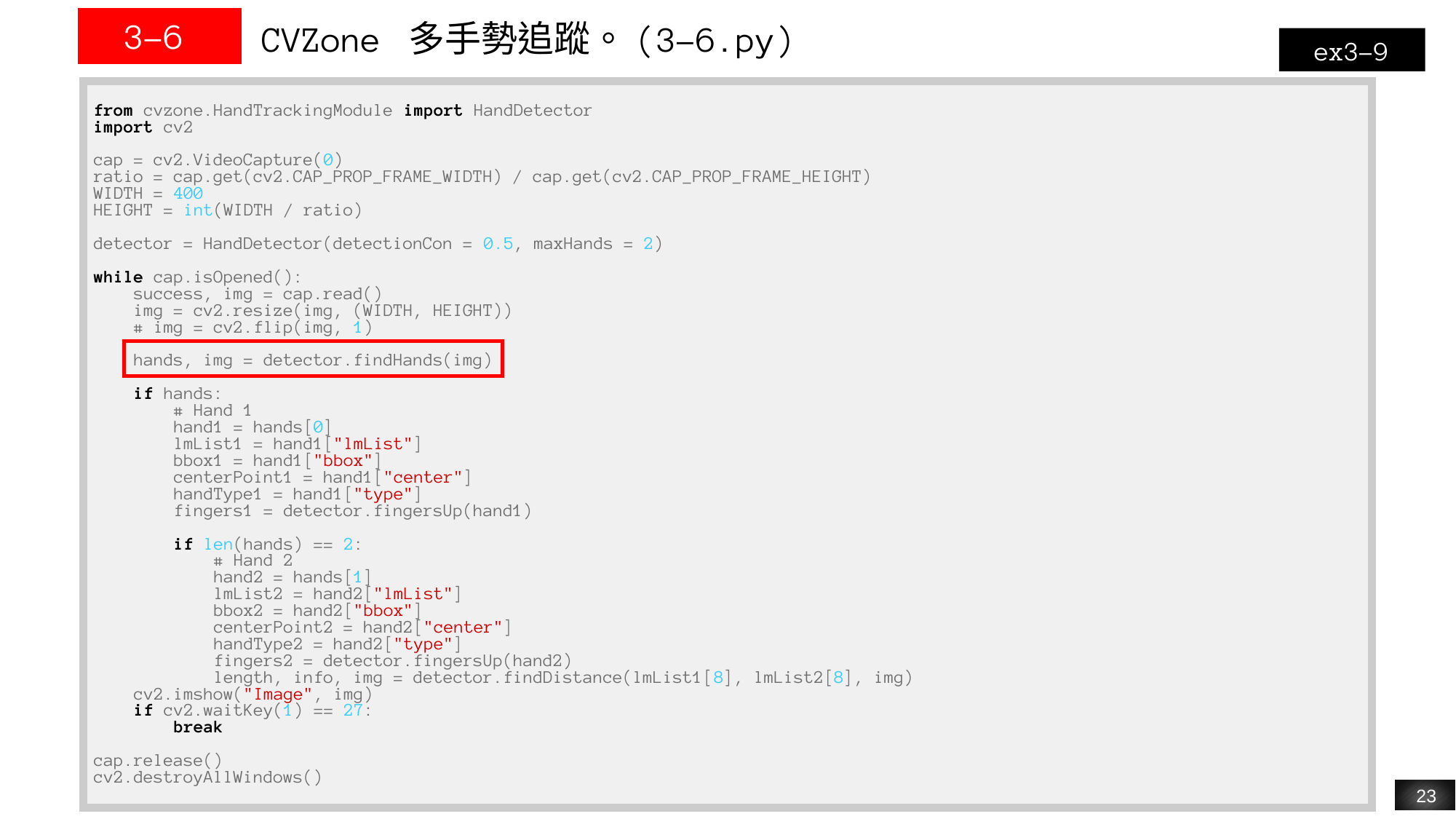

| 3-6 | CVZone 多手勢追蹤。(3-6.py) |
| --- | --- |
ex3-9
| from cvzone.HandTrackingModule import HandDetector import cv2 cap = cv2.VideoCapture(0) ratio = cap.get(cv2.CAP\_PROP\_FRAME\_WIDTH) / cap.get(cv2.CAP\_PROP\_FRAME\_HEIGHT) WIDTH = 400 HEIGHT = int(WIDTH / ratio) detector = HandDetector(detectionCon = 0.5, maxHands = 2) while cap.isOpened(): success, img = cap.read() img = cv2.resize(img, (WIDTH, HEIGHT)) # img = cv2.flip(img, 1) hands, img = detector.findHands(img) if hands: # Hand 1 hand1 = hands[0] lmList1 = hand1["lmList"] bbox1 = hand1["bbox"] centerPoint1 = hand1["center"] handType1 = hand1["type"] fingers1 = detector.fingersUp(hand1) if len(hands) == 2: # Hand 2 hand2 = hands[1] lmList2 = hand2["lmList"] bbox2 = hand2["bbox"] centerPoint2 = hand2["center"] handType2 = hand2["type"] fingers2 = detector.fingersUp(hand2) length, info, img = detector.findDistance(lmList1[8], lmList2[8], img) cv2.imshow("Image", img) if cv2.waitKey(1) == 27: break cap.release() cv2.destroyAllWindows() |
| --- |